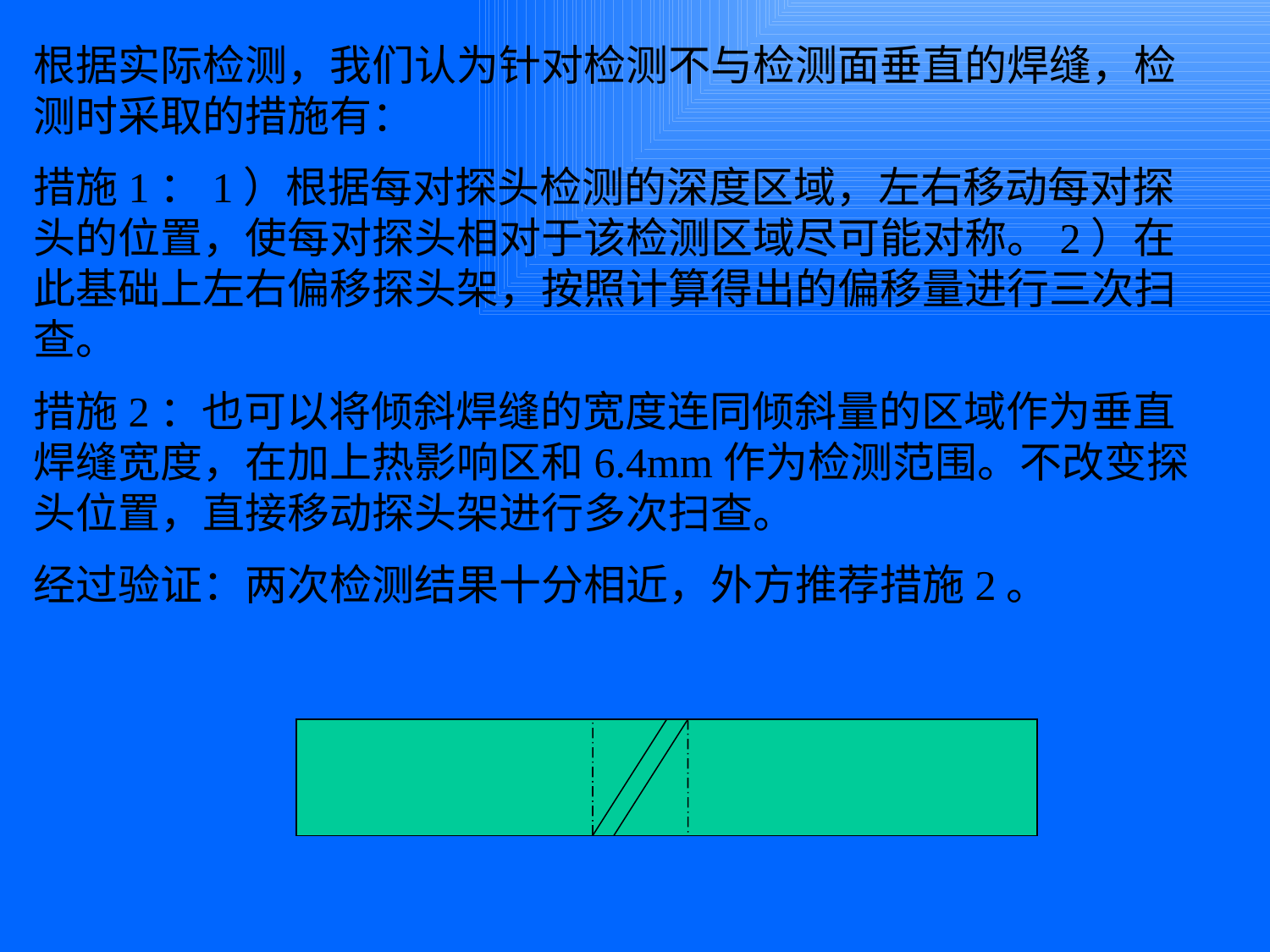

根据实际检测，我们认为针对检测不与检测面垂直的焊缝，检测时采取的措施有：
措施1：1）根据每对探头检测的深度区域，左右移动每对探头的位置，使每对探头相对于该检测区域尽可能对称。2）在此基础上左右偏移探头架，按照计算得出的偏移量进行三次扫查。
措施2：也可以将倾斜焊缝的宽度连同倾斜量的区域作为垂直焊缝宽度，在加上热影响区和6.4mm作为检测范围。不改变探头位置，直接移动探头架进行多次扫查。
经过验证：两次检测结果十分相近，外方推荐措施2。